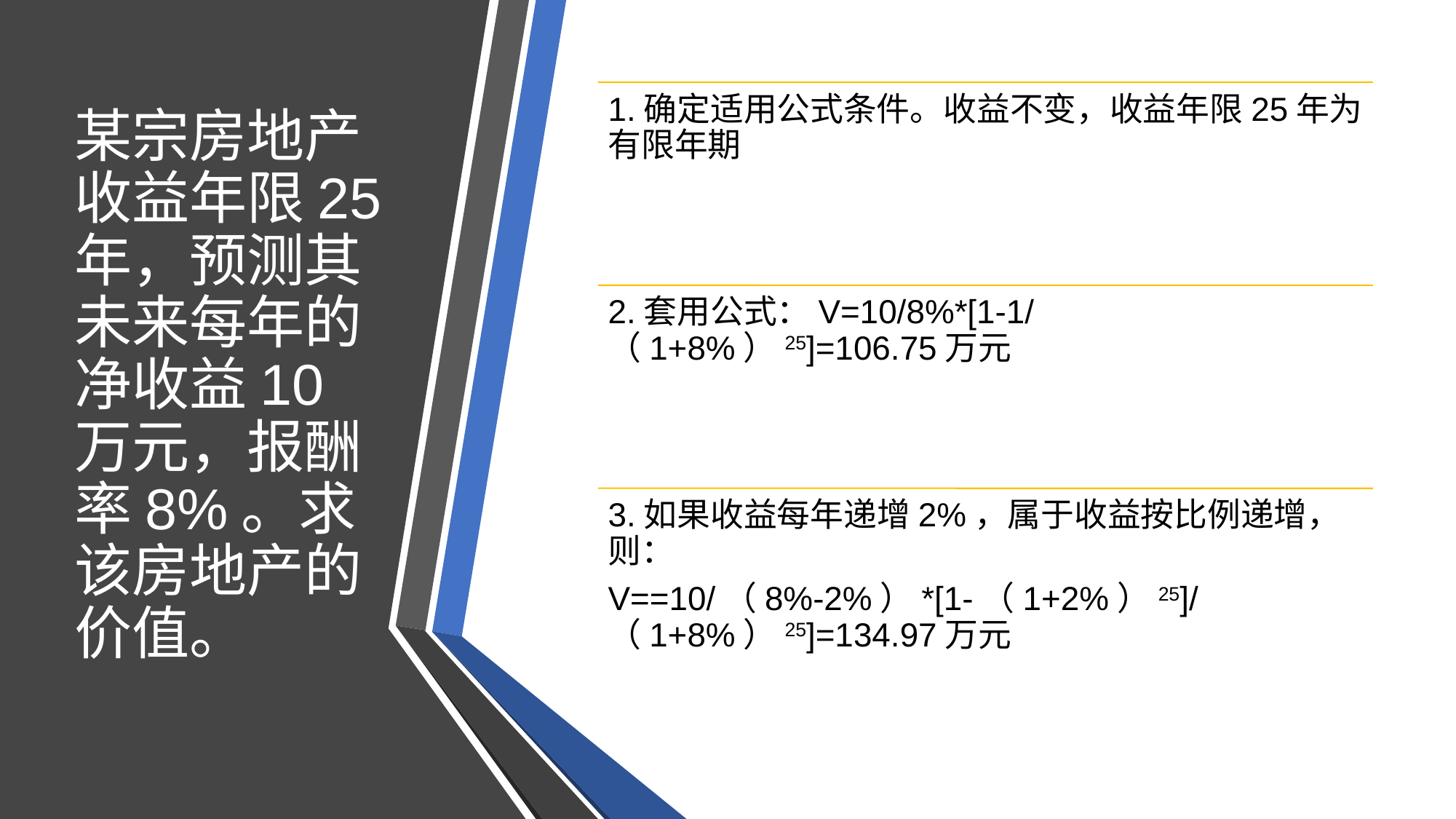

# 某宗房地产收益年限25年，预测其未来每年的净收益10万元，报酬率8%。求该房地产的价值。
1.确定适用公式条件。收益不变，收益年限25年为有限年期
2.套用公式：V=10/8%*[1-1/（1+8%）25]=106.75万元
3.如果收益每年递增2%，属于收益按比例递增，则：
V==10/（8%-2%）*[1-（1+2%）25]/（1+8%）25]=134.97万元